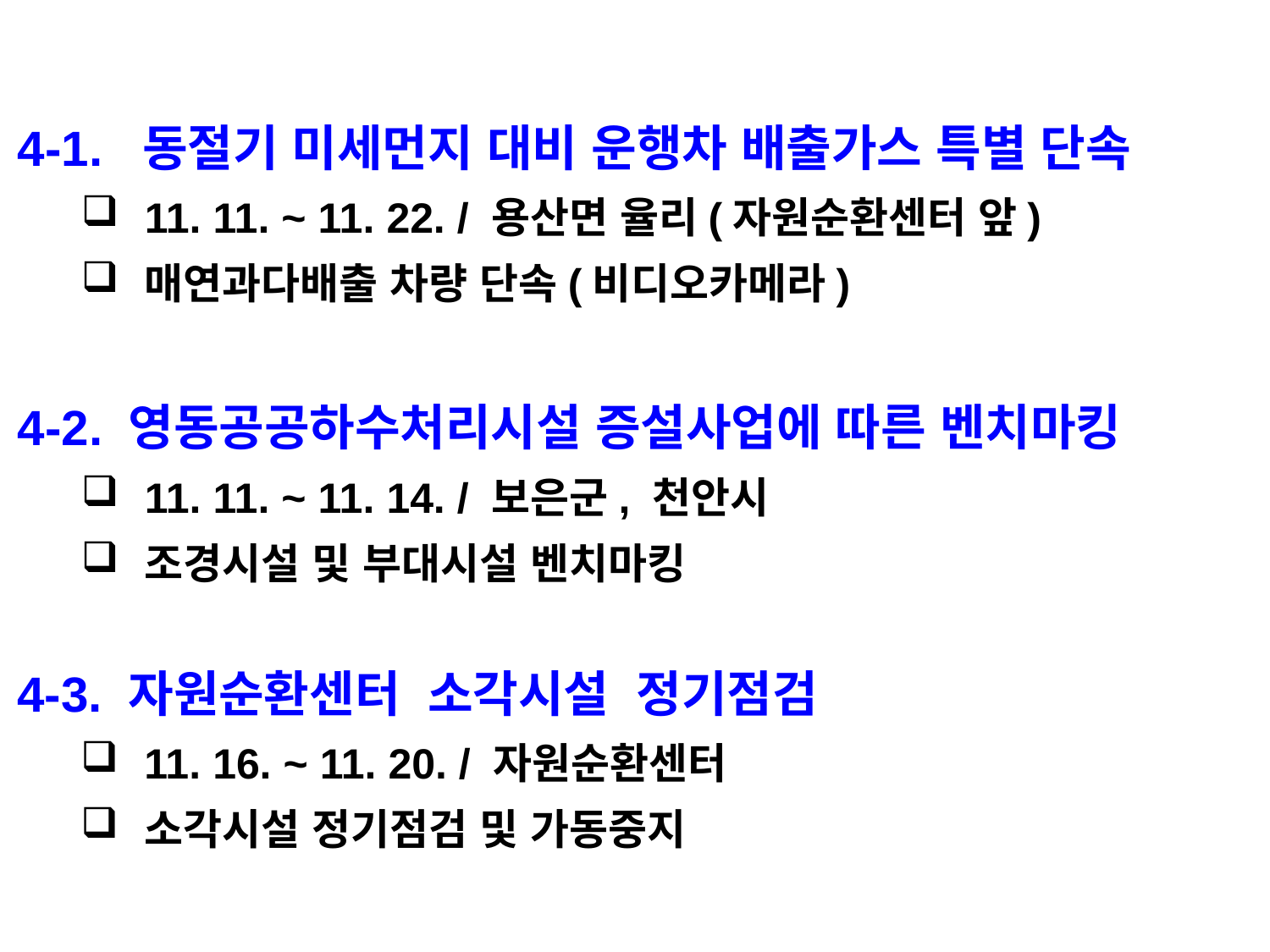

4-1.  동절기 미세먼지 대비 운행차 배출가스 특별 단속
11. 11. ~ 11. 22. / 용산면 율리(자원순환센터 앞)
매연과다배출 차량 단속(비디오카메라)

4-2. 영동공공하수처리시설 증설사업에 따른 벤치마킹
11. 11. ~ 11. 14. / 보은군, 천안시
조경시설 및 부대시설 벤치마킹

4-3. 자원순환센터  소각시설  정기점검
11. 16. ~ 11. 20. / 자원순환센터
소각시설 정기점검 및 가동중지